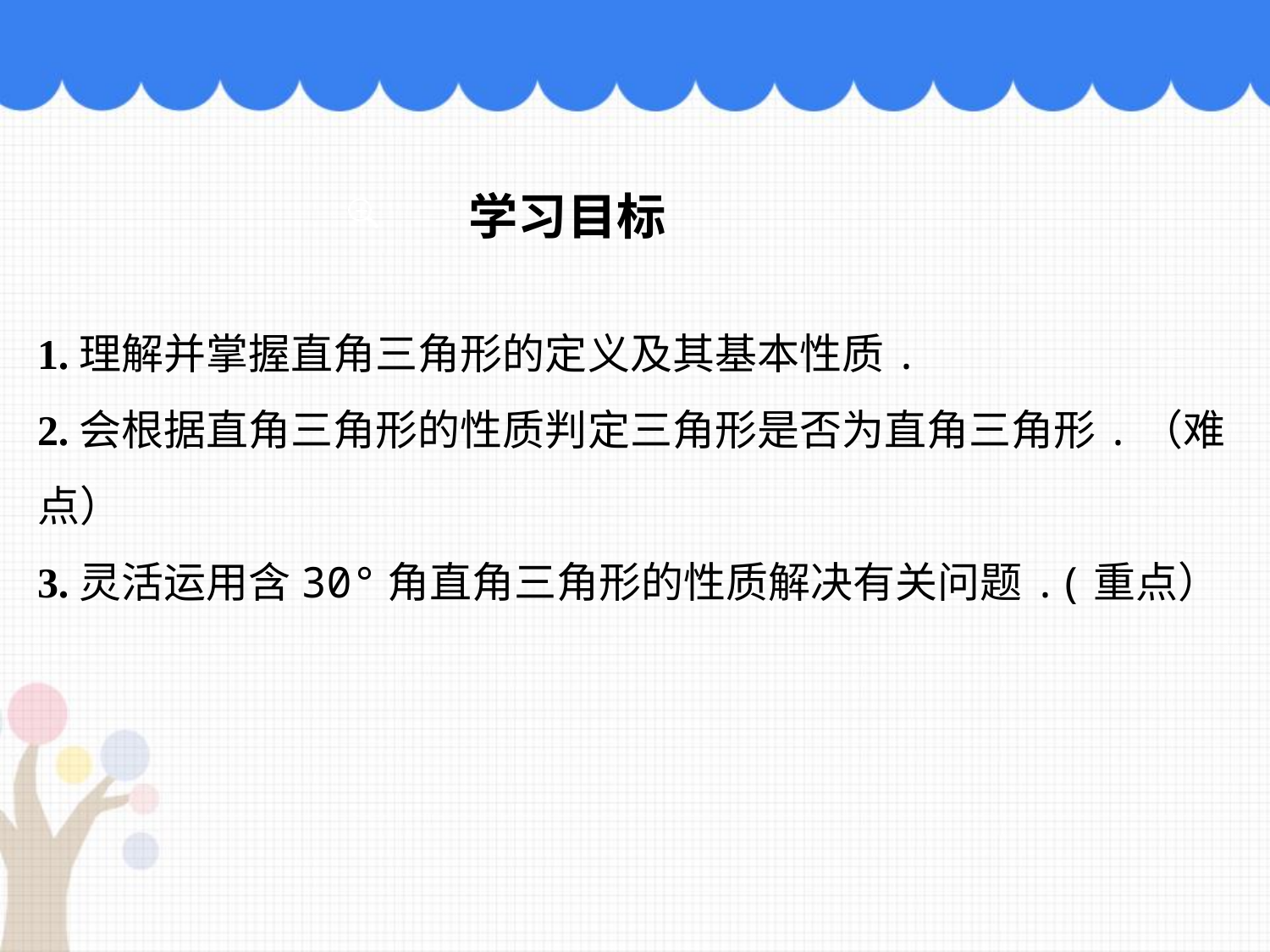

学习目标

1.理解并掌握直角三角形的定义及其基本性质.
2.会根据直角三角形的性质判定三角形是否为直角三角形.（难点）
3.灵活运用含30°角直角三角形的性质解决有关问题.(重点）